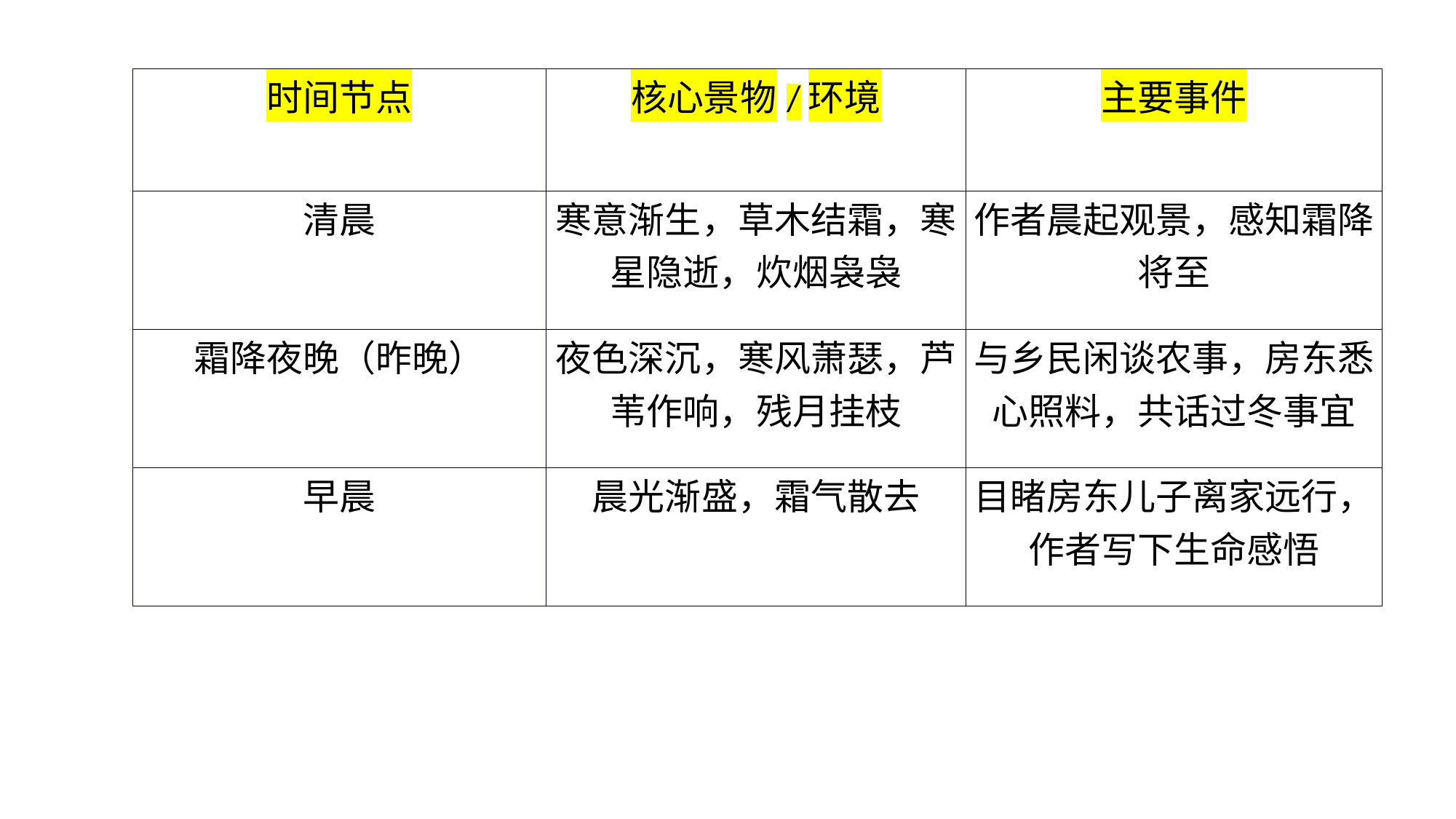

| 时间节点 | 核心景物/环境 | 主要事件 |
| --- | --- | --- |
| 清晨 | 寒意渐生，草木结霜，寒星隐逝，炊烟袅袅 | 作者晨起观景，感知霜降将至 |
| 霜降夜晚（昨晚） | 夜色深沉，寒风萧瑟，芦苇作响，残月挂枝 | 与乡民闲谈农事，房东悉心照料，共话过冬事宜 |
| 早晨 | 晨光渐盛，霜气散去 | 目睹房东儿子离家远行，作者写下生命感悟 |